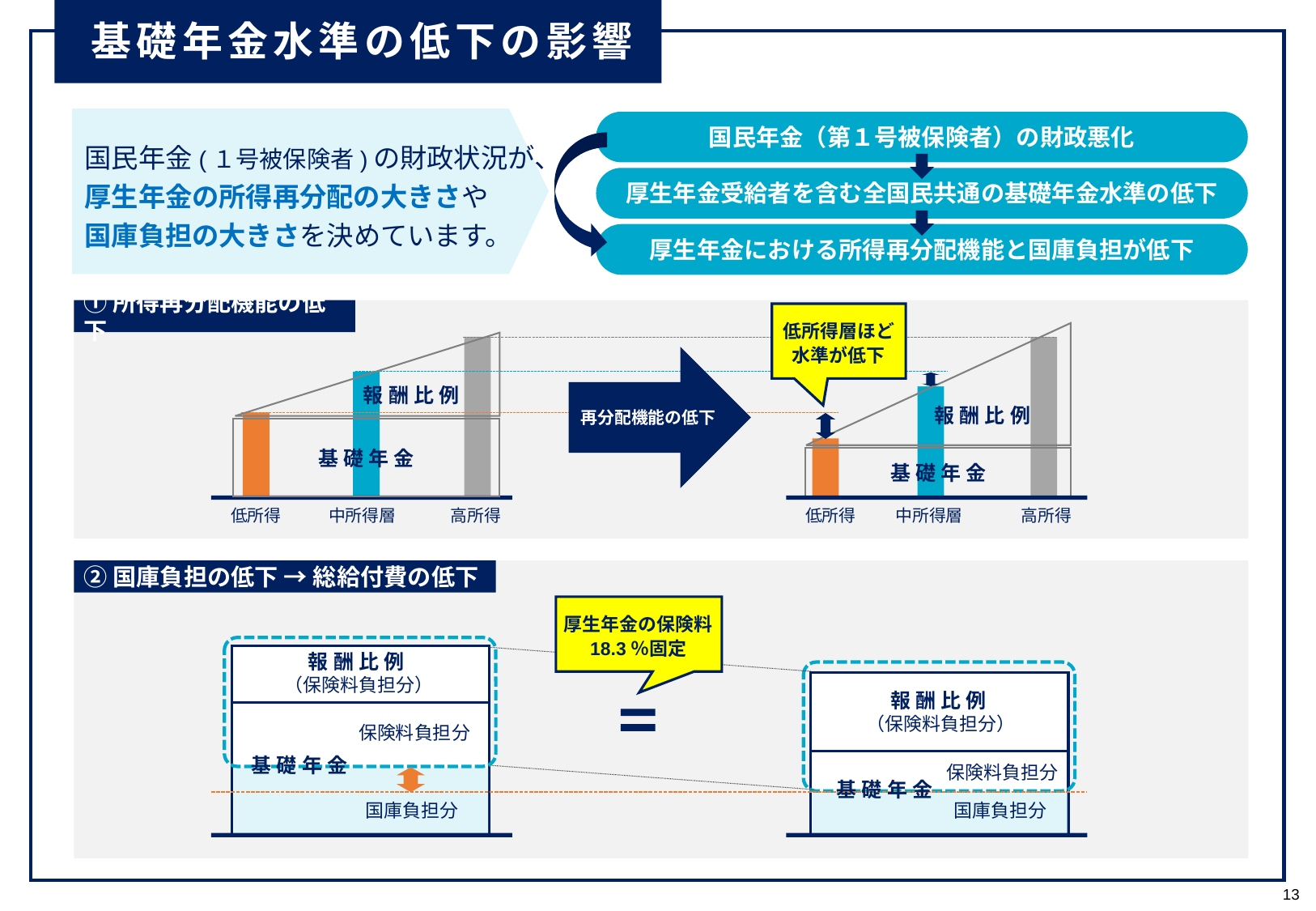

基礎年金水準の低下の影響

国民年金（第１号被保険者）の財政悪化
国民年金(１号被保険者)の財政状況が、
厚生年金の所得再分配の大きさや
国庫負担の大きさを決めています。

厚生年金受給者を含む全国民共通の基礎年金水準の低下

厚生年金における所得再分配機能と国庫負担が低下

①所得再分配機能の低下

低所得層ほど
水準が低下
報酬比例
報酬比例

再分配機能の低下

基礎年金
基礎年金

低所得
中所得層
高所得
低所得
中所得層
高所得

②国庫負担の低下 → 総給付費の低下

厚生年金の保険料
18.3％固定

報酬比例
（保険料負担分）
報酬比例
（保険料負担分）

報酬比例
（保険料負担分）
保険料負担分

国庫負担分

保険料負担分
保険料負担分
基礎年金
基礎年金

基礎年金

国庫負担分
国庫負担分

13